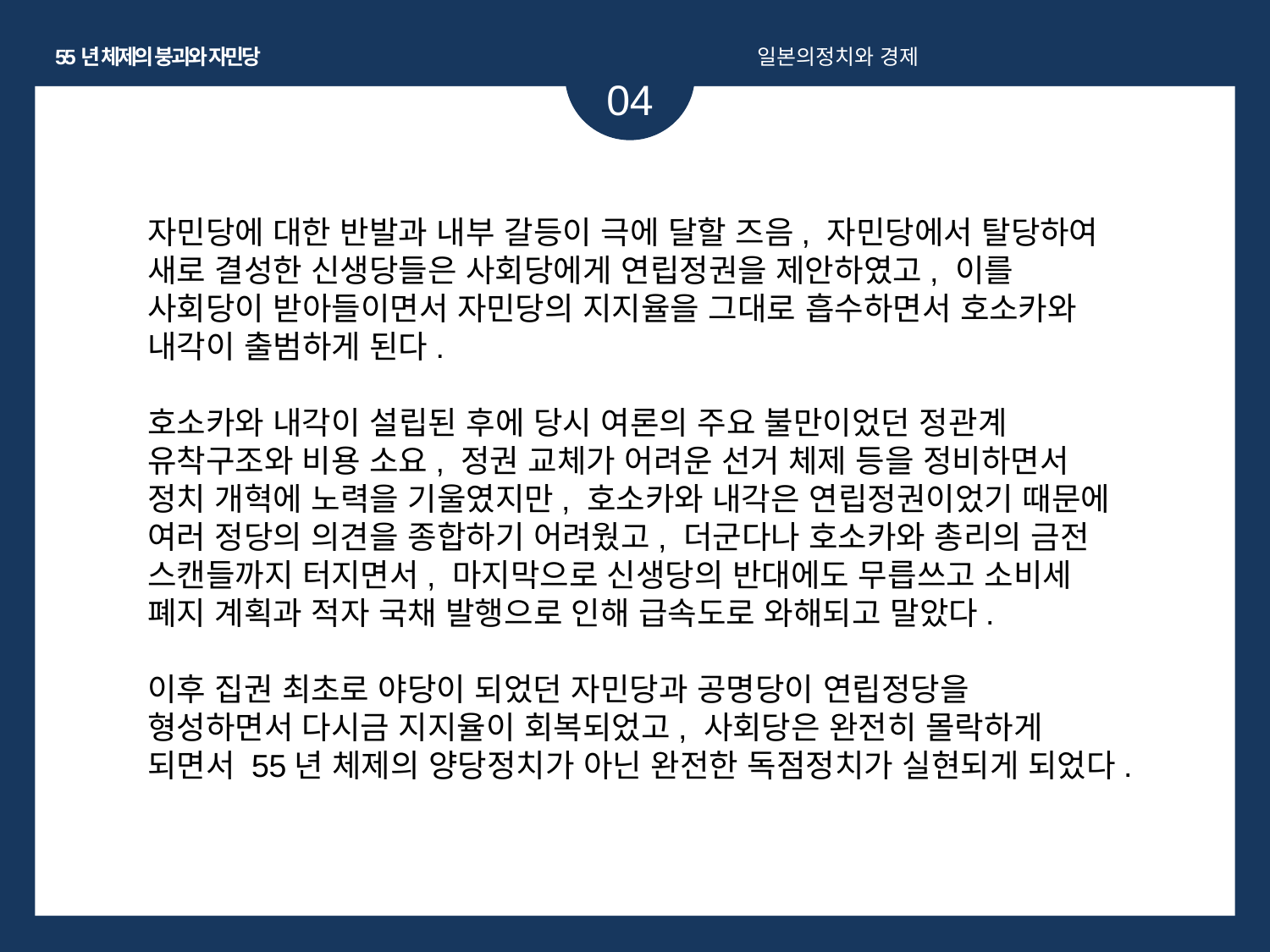

55년 체제의 붕괴와 자민당
일본의정치와 경제
04

자민당에 대한 반발과 내부 갈등이 극에 달할 즈음, 자민당에서 탈당하여 새로 결성한 신생당들은 사회당에게 연립정권을 제안하였고, 이를 사회당이 받아들이면서 자민당의 지지율을 그대로 흡수하면서 호소카와 내각이 출범하게 된다.

호소카와 내각이 설립된 후에 당시 여론의 주요 불만이었던 정관계 유착구조와 비용 소요, 정권 교체가 어려운 선거 체제 등을 정비하면서 정치 개혁에 노력을 기울였지만, 호소카와 내각은 연립정권이었기 때문에 여러 정당의 의견을 종합하기 어려웠고, 더군다나 호소카와 총리의 금전 스캔들까지 터지면서, 마지막으로 신생당의 반대에도 무릅쓰고 소비세 폐지 계획과 적자 국채 발행으로 인해 급속도로 와해되고 말았다.

이후 집권 최초로 야당이 되었던 자민당과 공명당이 연립정당을 형성하면서 다시금 지지율이 회복되었고, 사회당은 완전히 몰락하게 되면서 55년 체제의 양당정치가 아닌 완전한 독점정치가 실현되게 되었다.